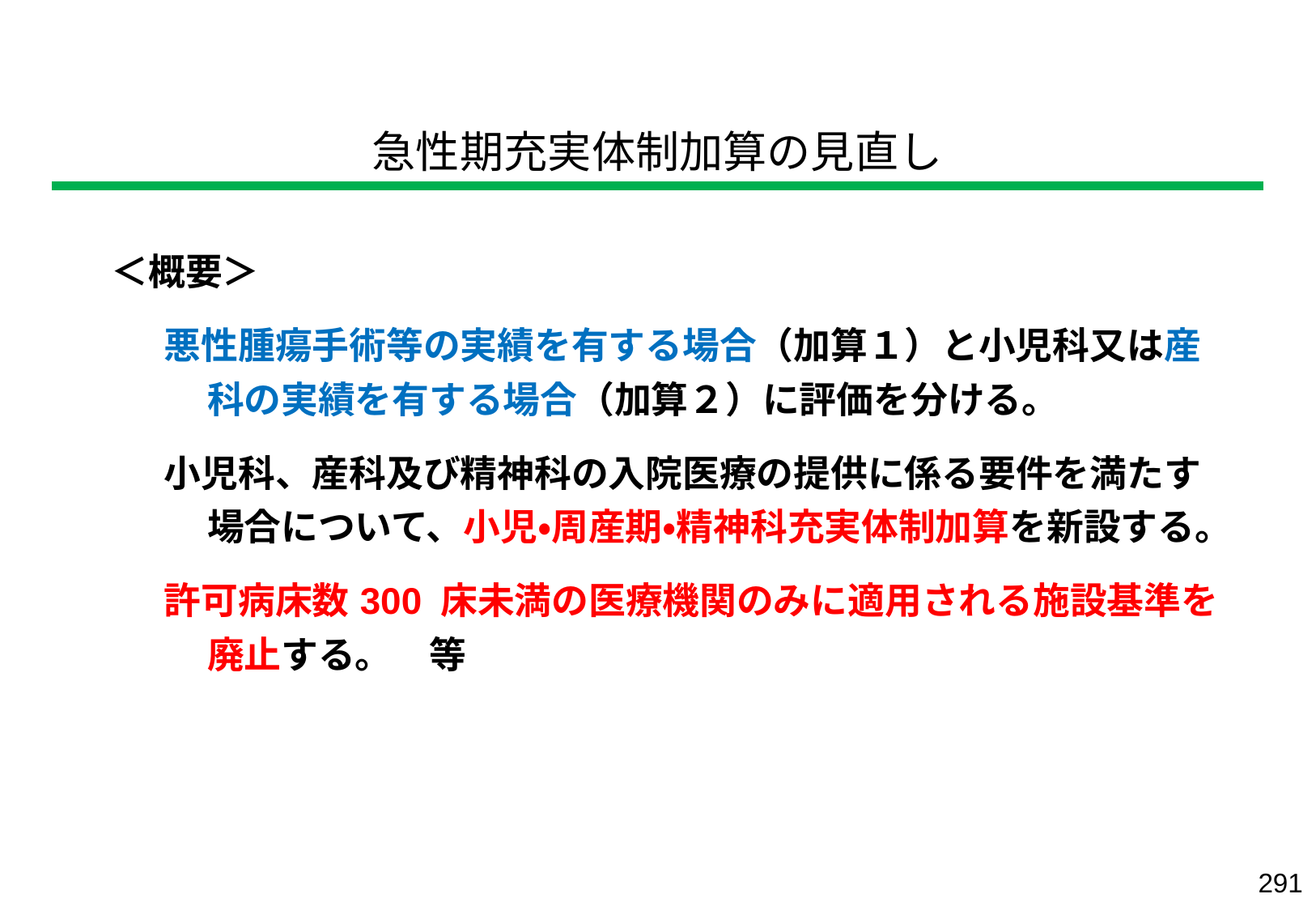

| 急性期充実体制加算の見直し |
| --- |
| ＜概要＞ 悪性腫瘍手術等の実績を有する場合（加算１）と小児科又は産科の実績を有する場合（加算２）に評価を分ける。 小児科、産科及び精神科の入院医療の提供に係る要件を満たす場合について、小児・周産期・精神科充実体制加算を新設する。 許可病床数300 床未満の医療機関のみに適用される施設基準を廃止する。　等 |
| --- |
291